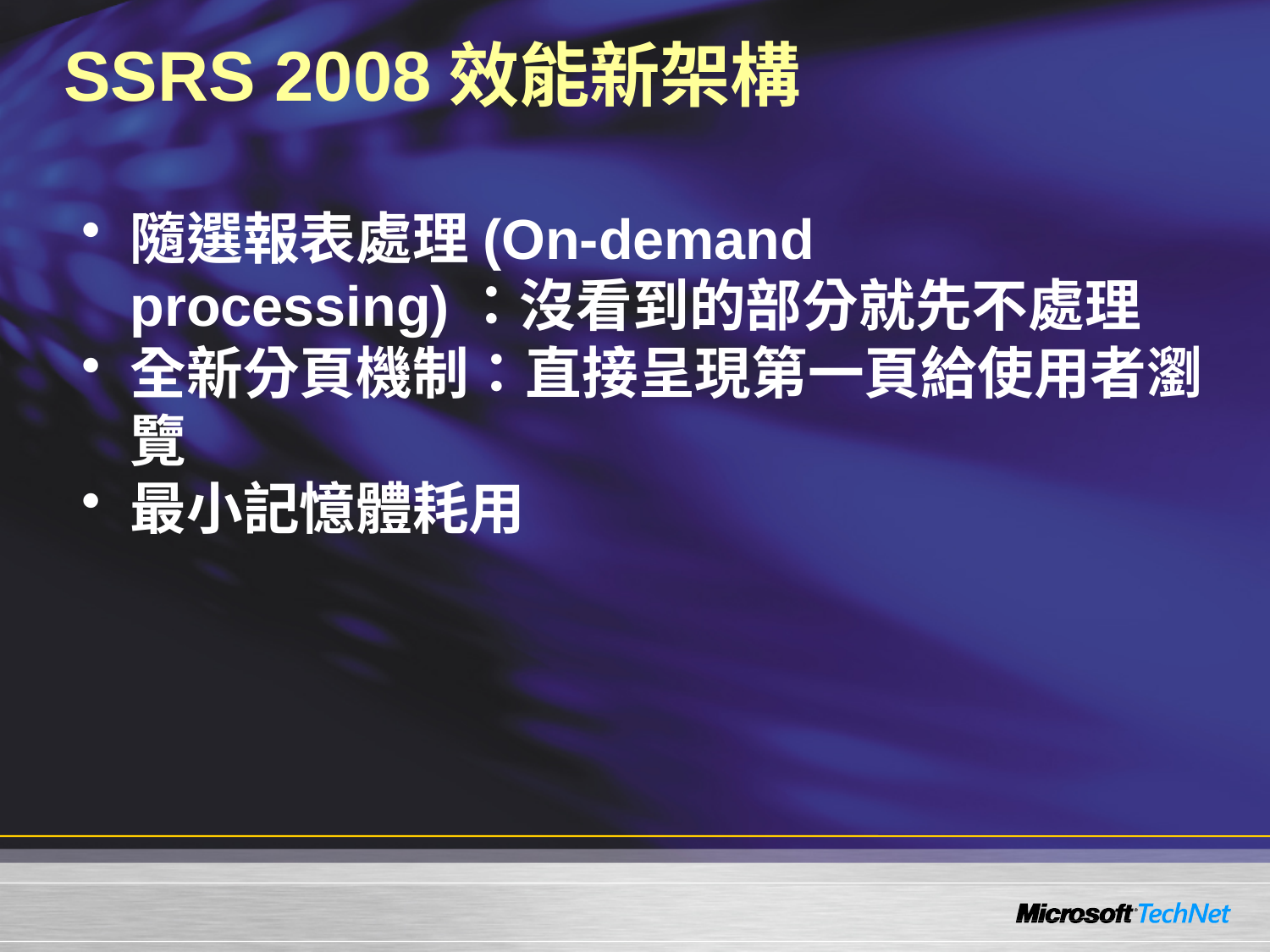

# SSRS 2008效能新架構
隨選報表處理(On-demand processing)：沒看到的部分就先不處理
全新分頁機制：直接呈現第一頁給使用者瀏覽
最小記憶體耗用